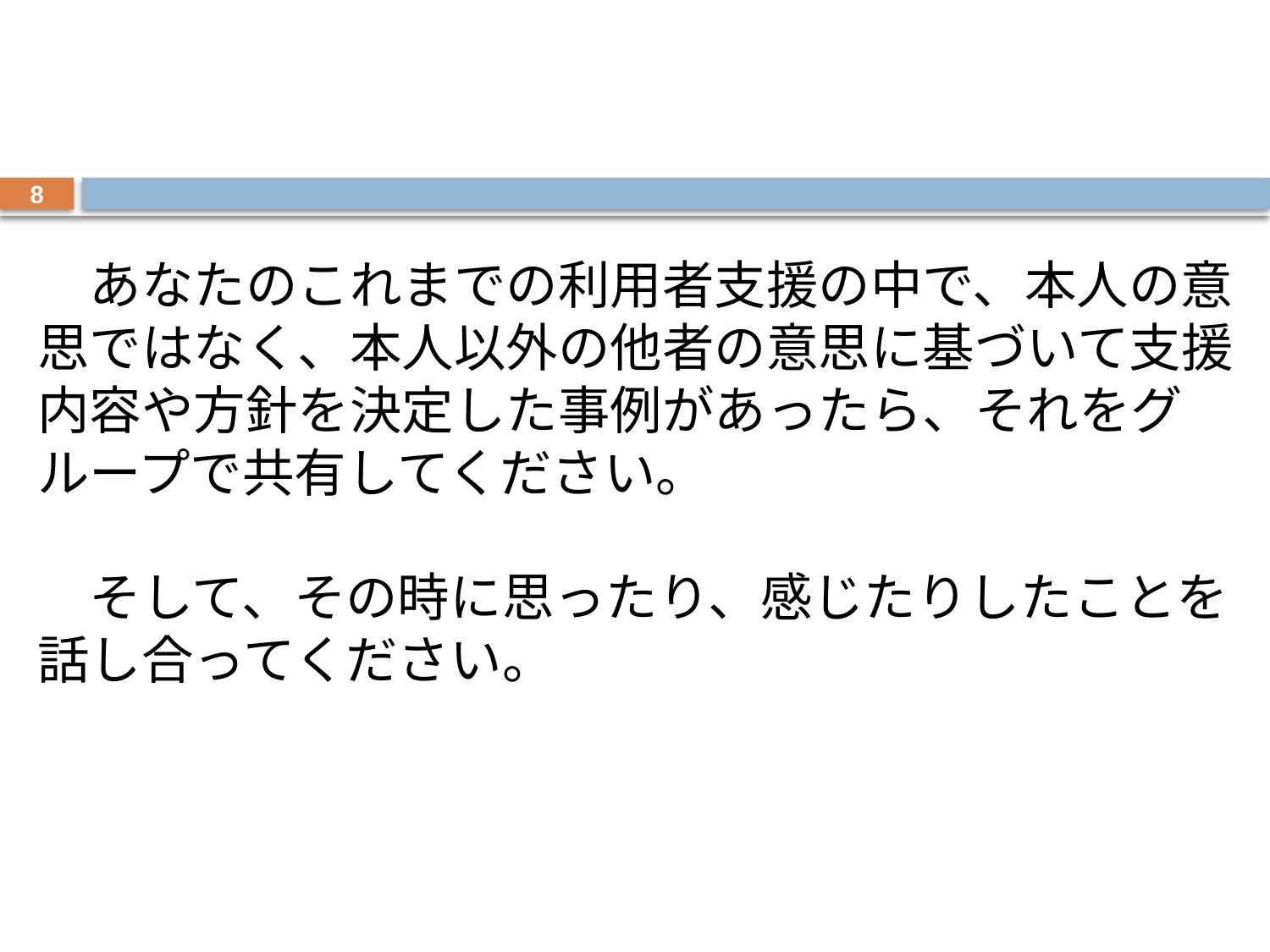

8
　あなたのこれまでの利用者支援の中で、本人の意思ではなく、本人以外の他者の意思に基づいて支援内容や方針を決定した事例があったら、それをグループで共有してください。

　そして、その時に思ったり、感じたりしたことを話し合ってください。